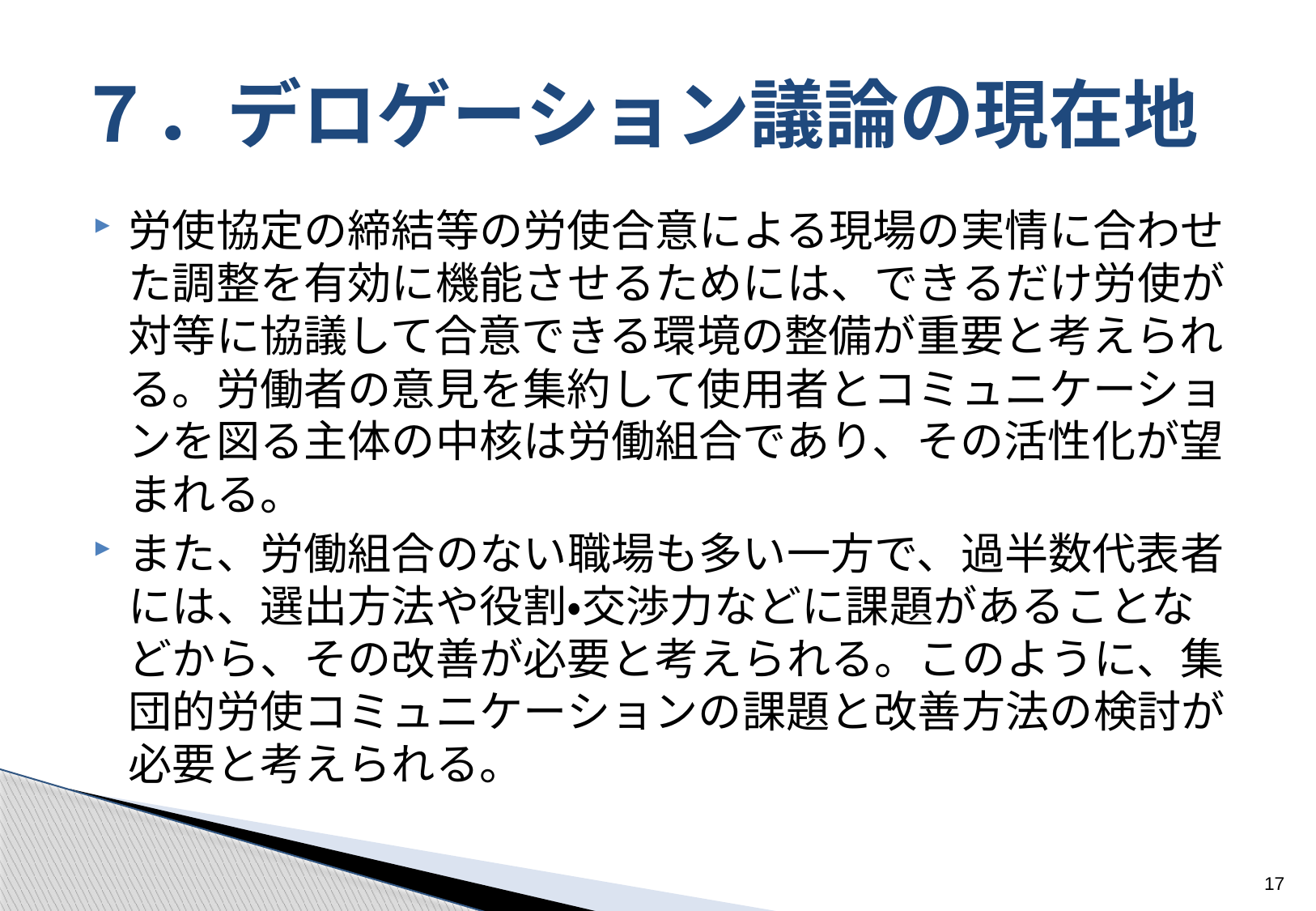

# ７．デロゲーション議論の現在地
労使協定の締結等の労使合意による現場の実情に合わせた調整を有効に機能させるためには、できるだけ労使が対等に協議して合意できる環境の整備が重要と考えられる。労働者の意見を集約して使用者とコミュニケーションを図る主体の中核は労働組合であり、その活性化が望まれる。
また、労働組合のない職場も多い一方で、過半数代表者には、選出方法や役割・交渉力などに課題があることなどから、その改善が必要と考えられる。このように、集団的労使コミュニケーションの課題と改善方法の検討が必要と考えられる。

17